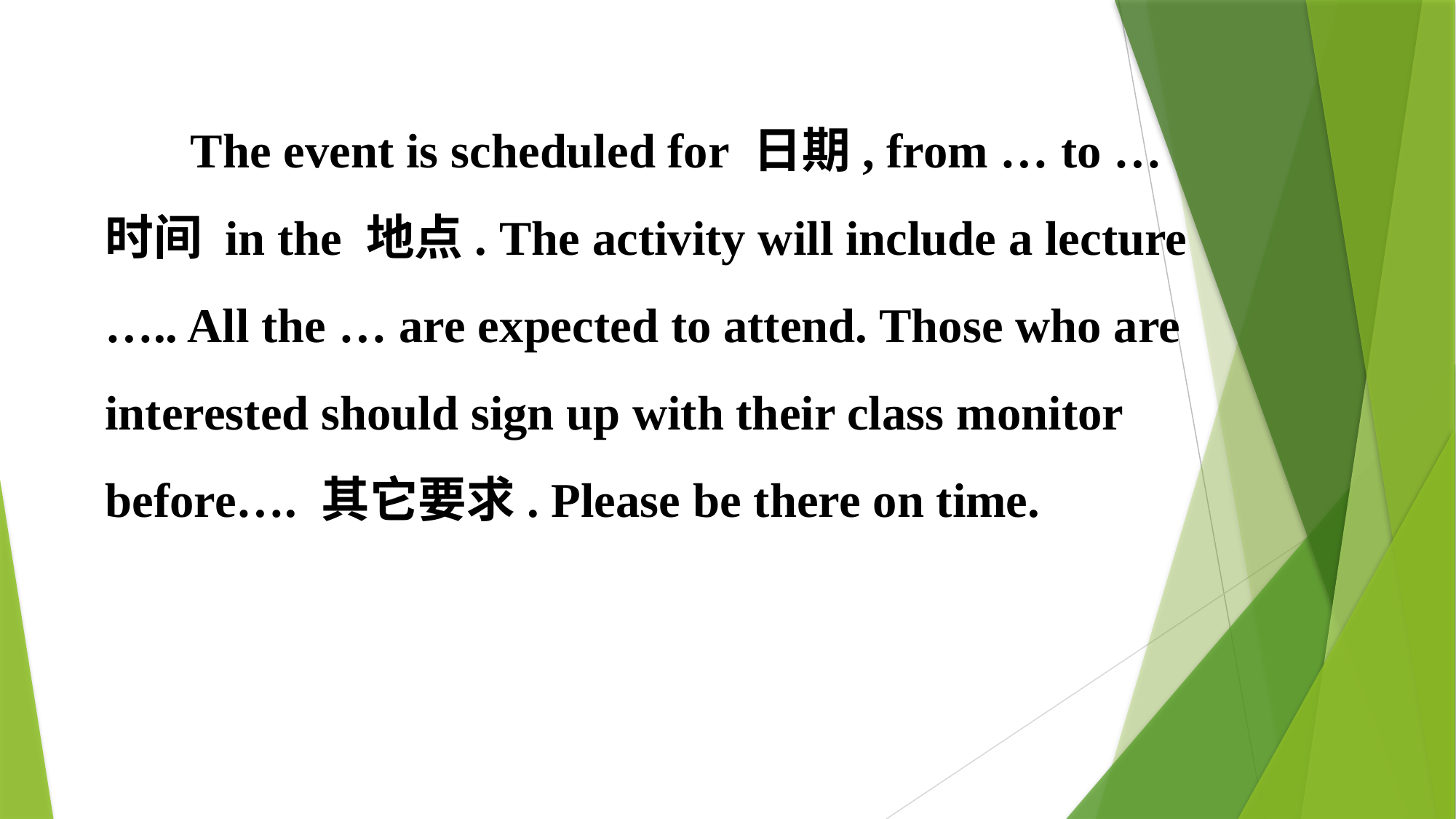

The event is scheduled for 日期, from … to …时间 in the 地点. The activity will include a lecture ….. All the … are expected to attend. Those who are interested should sign up with their class monitor before…. 其它要求. Please be there on time.